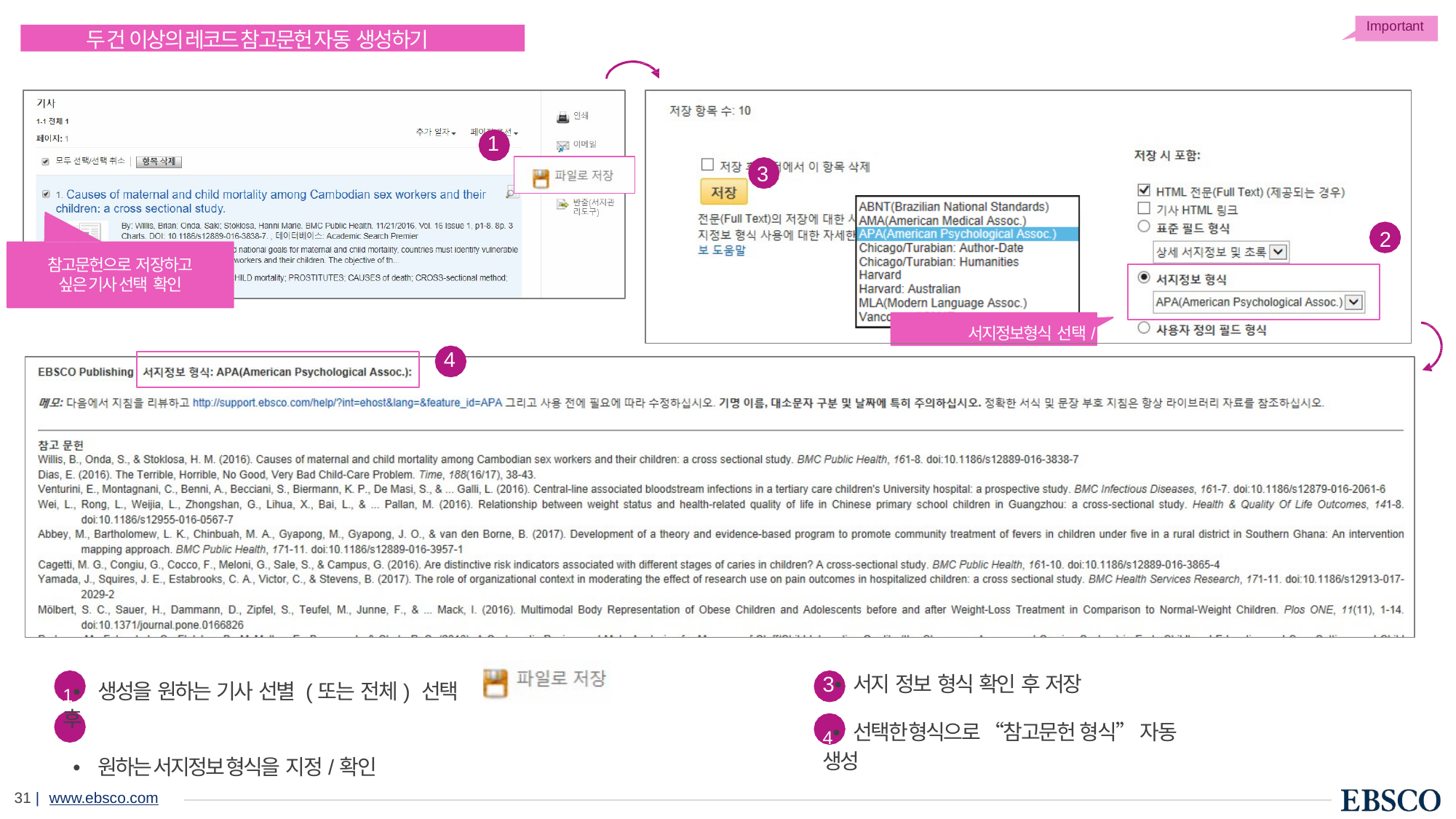

Important

두 건 이상의 레코드 참고문헌 자동 생성하기

3

2

서지정보형식 선택/지정

1

참고문헌으로 저장하고
싶은 기사 선택 확인

4

1•	생성을 원하는 기사 선별 (또는 전체) 선택 후
2•	원하는 서지정보 형식을 지정/확인
3•	서지 정보 형식 확인 후 저장
4•	선택한 형식으로 “참고문헌 형식” 자동 생성

31 | www.ebsco.com